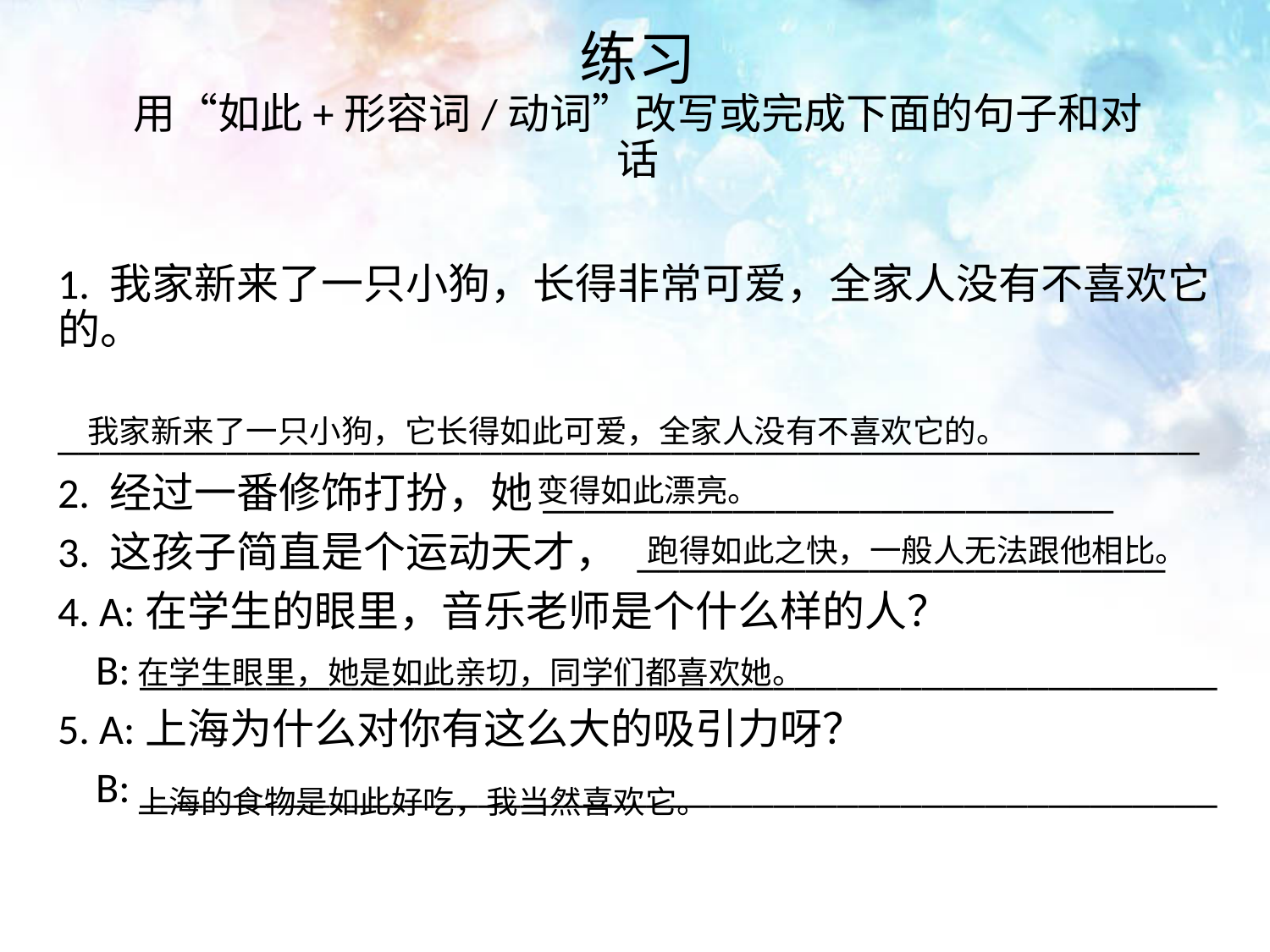

# 练习 用“如此+形容词/动词”改写或完成下面的句子和对话
1. 我家新来了一只小狗，长得非常可爱，全家人没有不喜欢它的。
         ______________________________________________________
2. 经过一番修饰打扮，她___________________________
3. 这孩子简直是个运动天才， _________________________
4. A:在学生的眼里，音乐老师是个什么样的人？
    B: ___________________________________________________
5. A:上海为什么对你有这么大的吸引力呀？
    B: ___________________________________________________

我家新来了一只小狗，它长得如此可爱，全家人没有不喜欢它的。
变得如此漂亮。
跑得如此之快，一般人无法跟他相比。
在学生眼里，她是如此亲切，同学们都喜欢她。
上海的食物是如此好吃，我当然喜欢它。